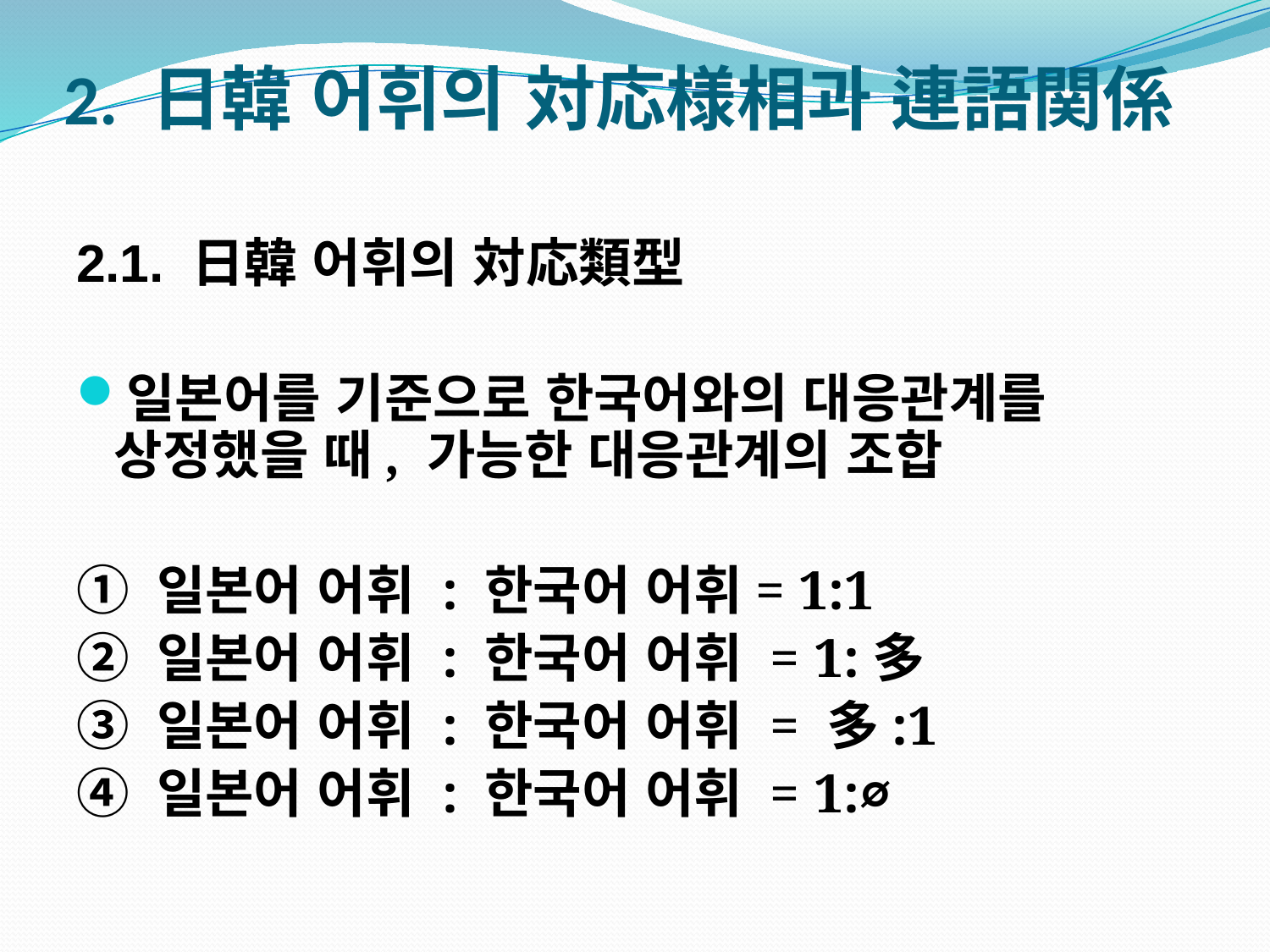

# 2. 日韓 어휘의 対応様相과 連語関係

2.1. 日韓 어휘의 対応類型

일본어를 기준으로 한국어와의 대응관계를 상정했을 때, 가능한 대응관계의 조합

① 일본어 어휘 : 한국어 어휘= 1:1
② 일본어 어휘 : 한국어 어휘 = 1:多
③ 일본어 어휘 : 한국어 어휘 = 多:1
④ 일본어 어휘 : 한국어 어휘 = 1:∅